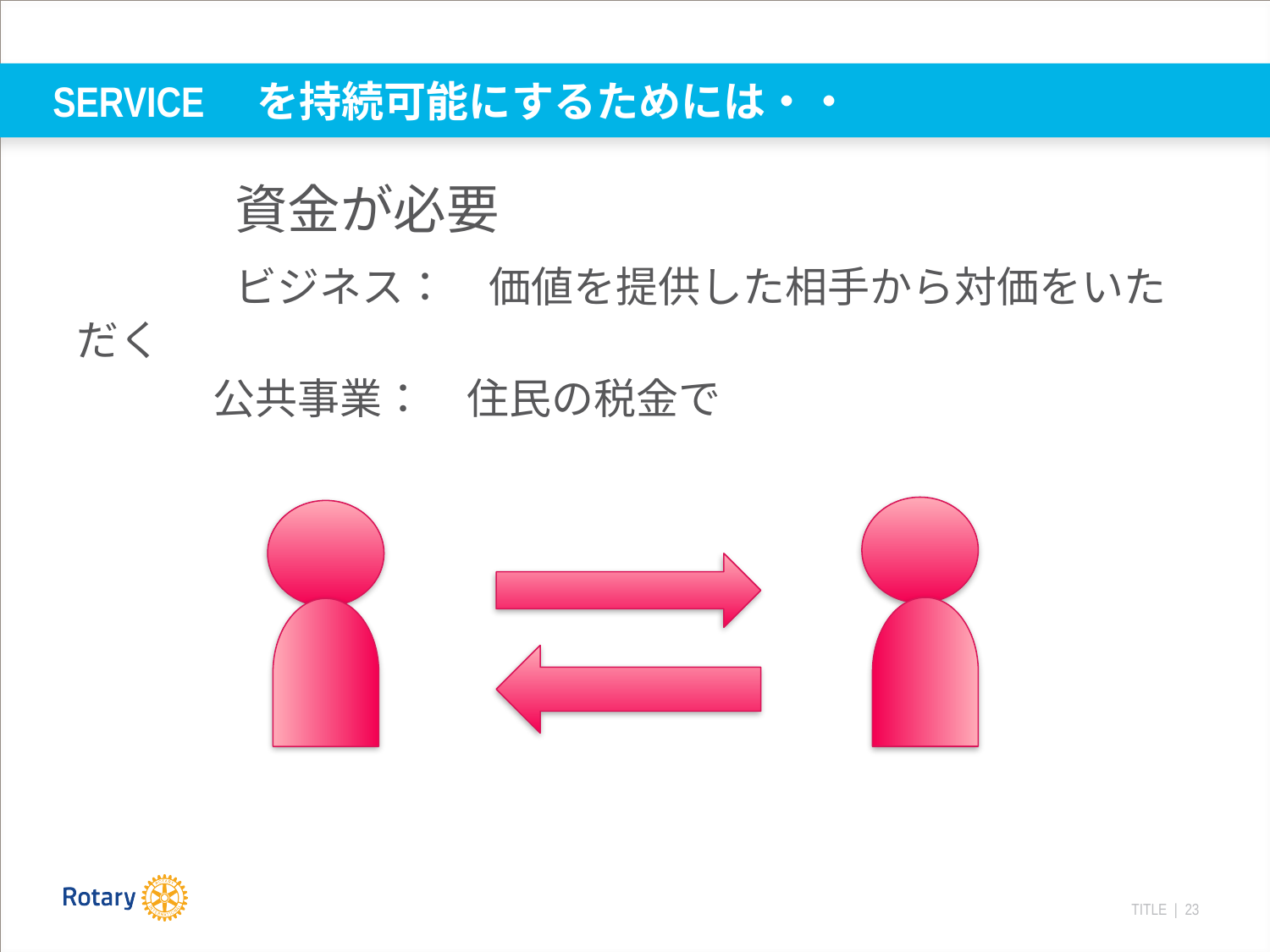

# SERVICE　を持続可能にするためには・・
　　　資金が必要
　　　ビジネス：　価値を提供した相手から対価をいただく
　　　 公共事業：　住民の税金で